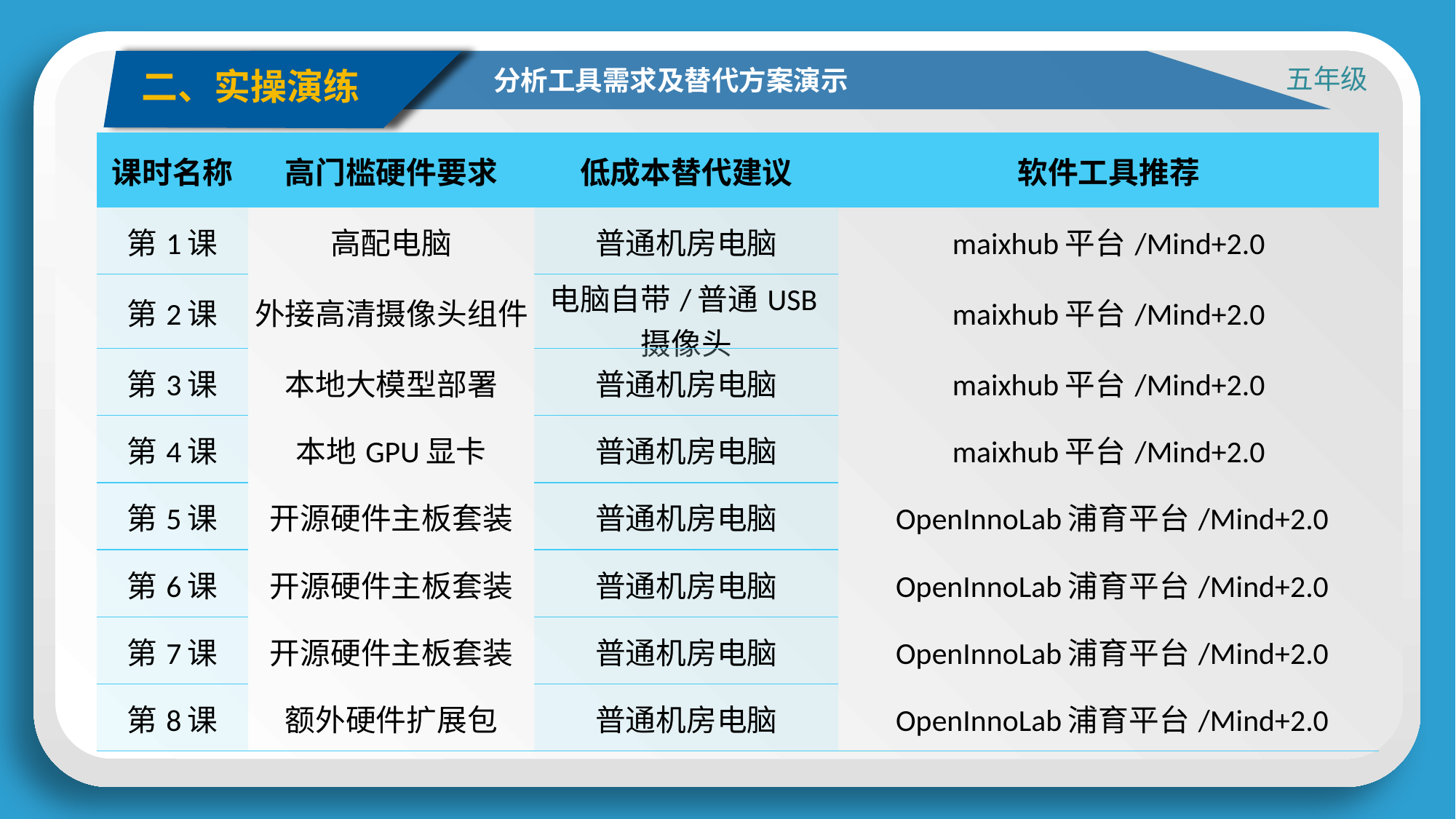

五年级
分析工具需求及替代方案演示
二、实操演练

| 课时名称 | 高门槛硬件要求 | 低成本替代建议 | 软件工具推荐 |
| --- | --- | --- | --- |
| 第1课 | 高配电脑 | 普通机房电脑 | maixhub平台/Mind+2.0 |
| 第2课 | 外接高清摄像头组件 | 电脑自带/普通USB摄像头 | maixhub平台/Mind+2.0 |
| 第3课 | 本地大模型部署 | 普通机房电脑 | maixhub平台/Mind+2.0 |
| 第4课 | 本地GPU显卡 | 普通机房电脑 | maixhub平台/Mind+2.0 |
| 第5课 | 开源硬件主板套装 | 普通机房电脑 | OpenInnoLab浦育平台/Mind+2.0 |
| 第6课 | 开源硬件主板套装 | 普通机房电脑 | OpenInnoLab浦育平台/Mind+2.0 |
| 第7课 | 开源硬件主板套装 | 普通机房电脑 | OpenInnoLab浦育平台/Mind+2.0 |
| 第8课 | 额外硬件扩展包 | 普通机房电脑 | OpenInnoLab浦育平台/Mind+2.0 |